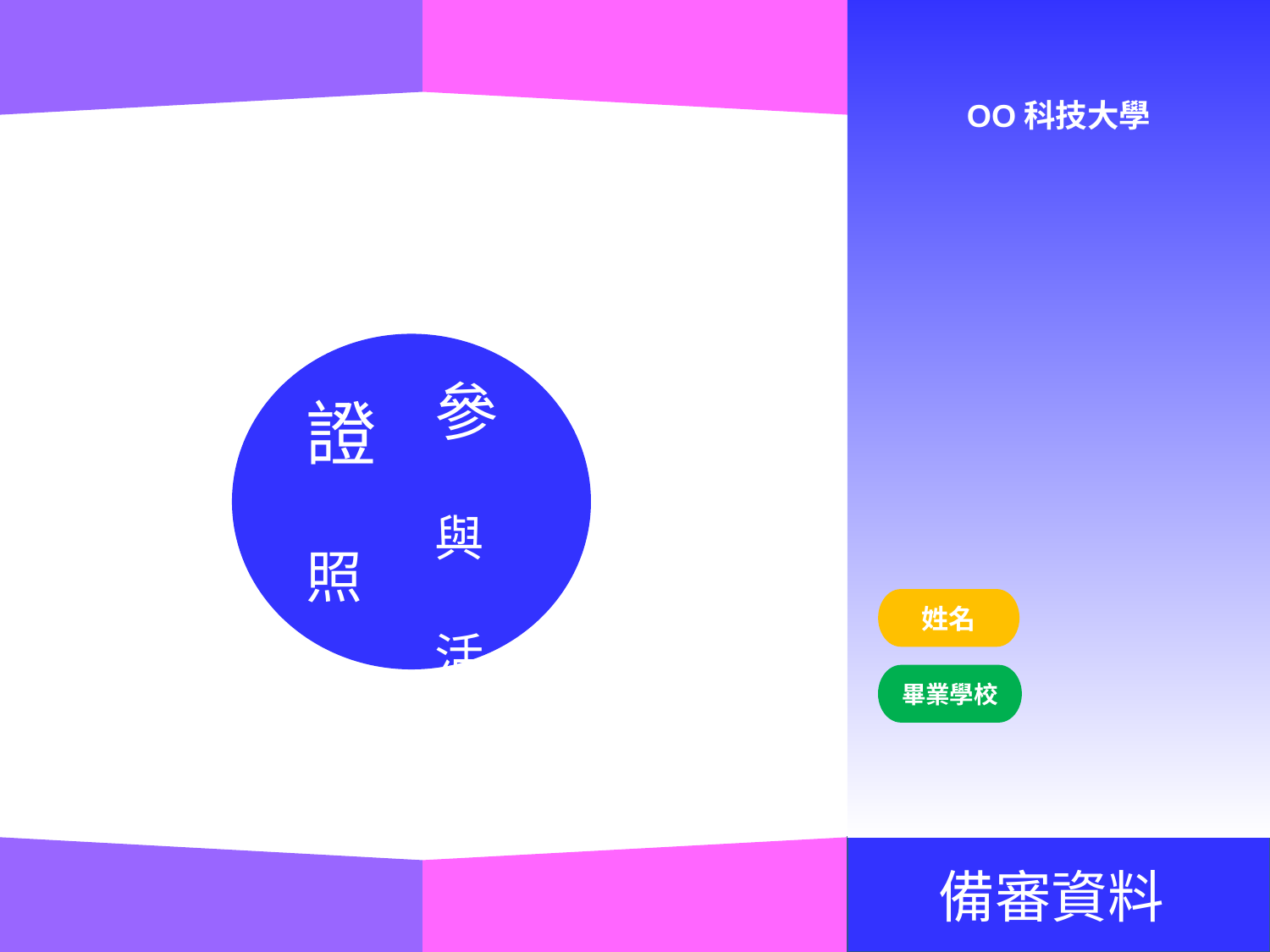

|  |  |  |
| --- | --- | --- |

OO科技大學

參
  與
  活
  動
證

照
姓名
畢業學校

備審資料